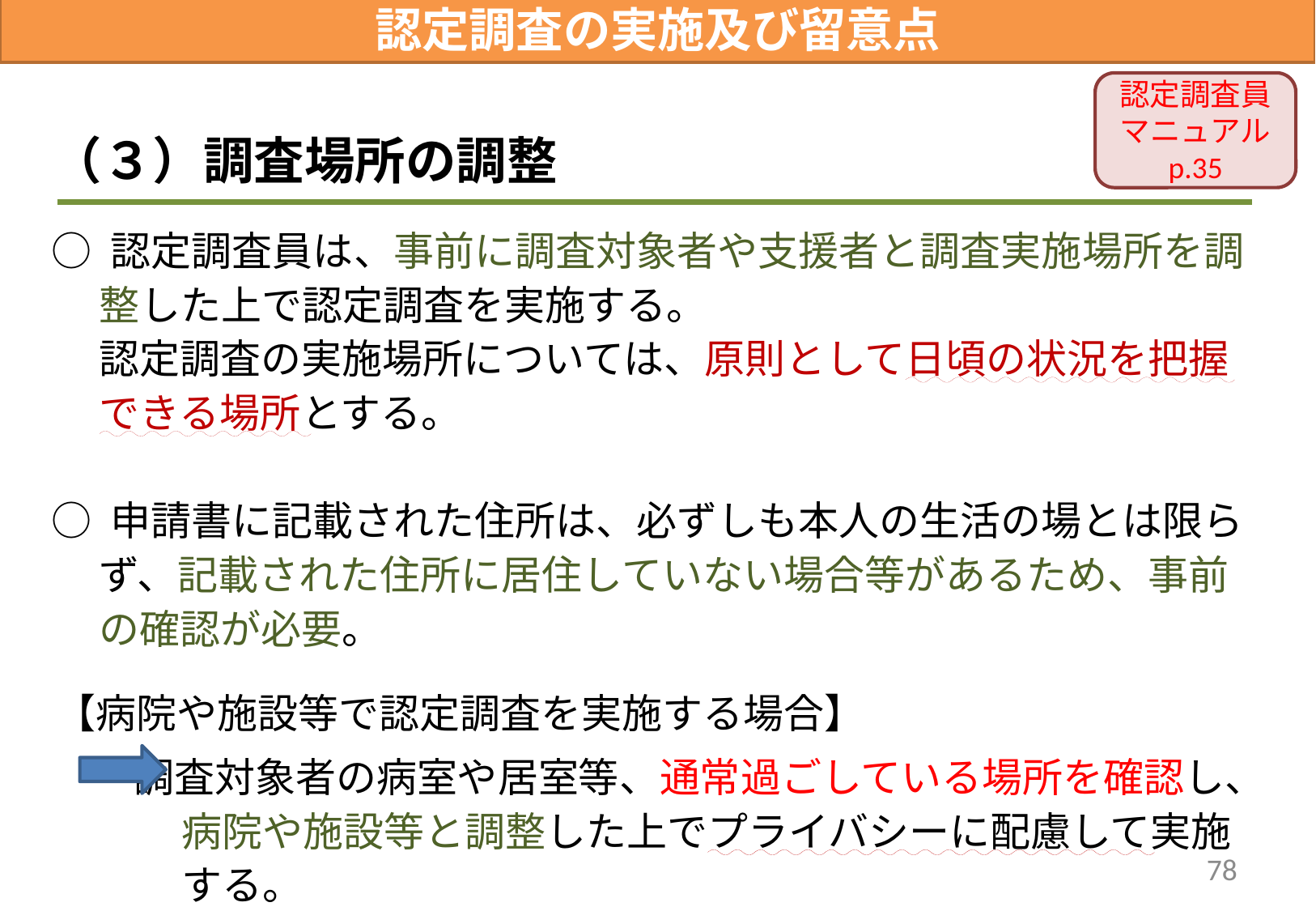

認定調査の実施及び留意点
認定調査員マニュアル
p.35
（３）調査場所の調整
○ 認定調査員は、事前に調査対象者や支援者と調査実施場所を調整した上で認定調査を実施する。
認定調査の実施場所については、原則として日頃の状況を把握できる場所とする。

○ 申請書に記載された住所は、必ずしも本人の生活の場とは限らず、記載された住所に居住していない場合等があるため、事前の確認が必要。
【病院や施設等で認定調査を実施する場合】
調査対象者の病室や居室等、通常過ごしている場所を確認し、病院や施設等と調整した上でプライバシーに配慮して実施する。

78